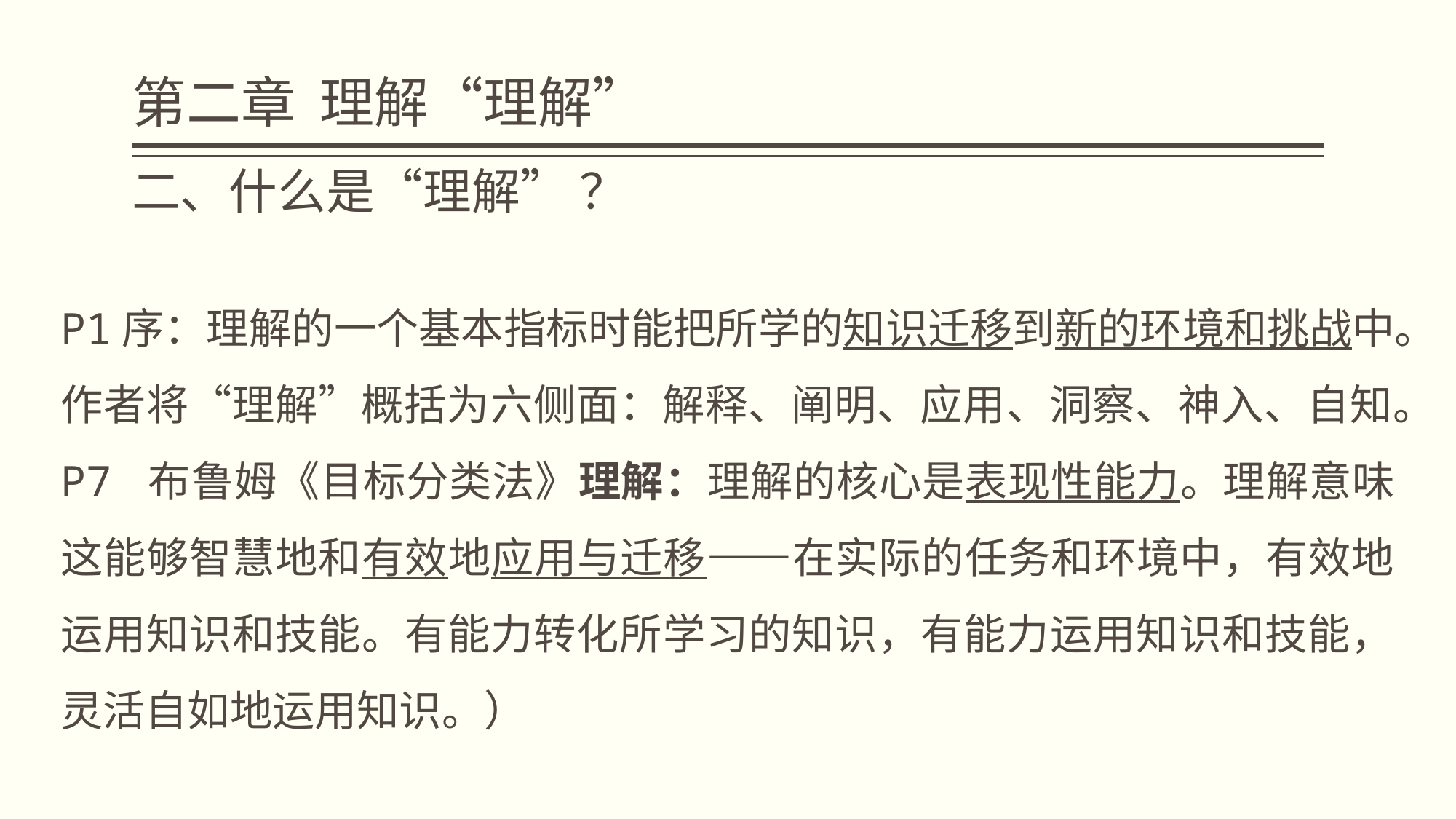

# 第二章  理解“理解”
二、什么是“理解” ？
P1序：理解的一个基本指标时能把所学的知识迁移到新的环境和挑战中。
作者将“理解”概括为六侧面：解释、阐明、应用、洞察、神入、自知。
P7 布鲁姆《目标分类法》理解：理解的核心是表现性能力。理解意味这能够智慧地和有效地应用与迁移——在实际的任务和环境中，有效地运用知识和技能。有能力转化所学习的知识，有能力运用知识和技能，灵活自如地运用知识。）